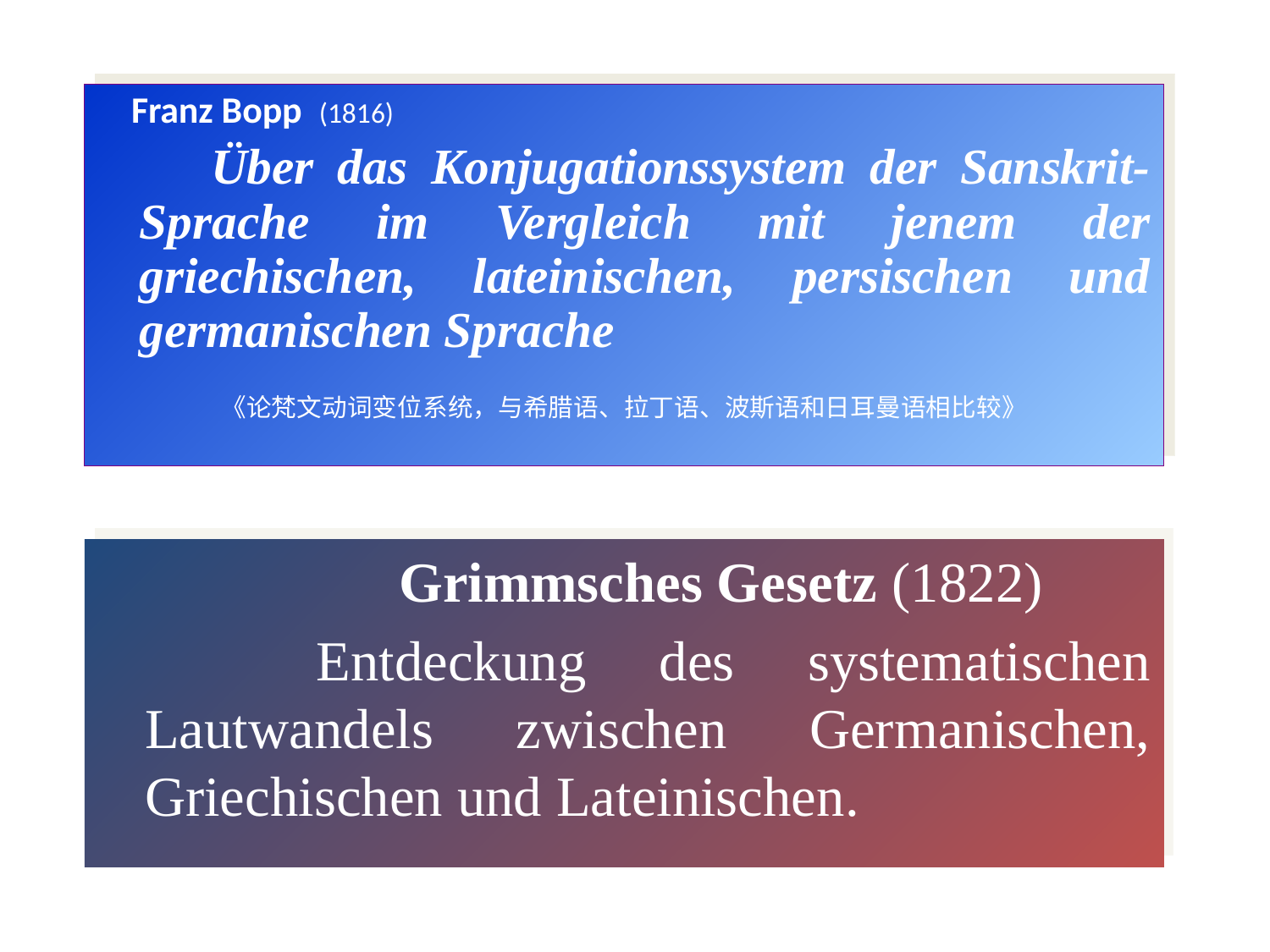

Franz Bopp  (1816)
     Über das Konjugationssystem der Sanskrit-Sprache im Vergleich mit jenem der griechischen, lateinischen, persischen und germanischen Sprache

《论梵文动词变位系统，与希腊语、拉丁语、波斯语和日耳曼语相比较》

			Grimmsches Gesetz (1822)
   Entdeckung des systematischen Lautwandels zwischen Germanischen, Griechischen und Lateinischen.